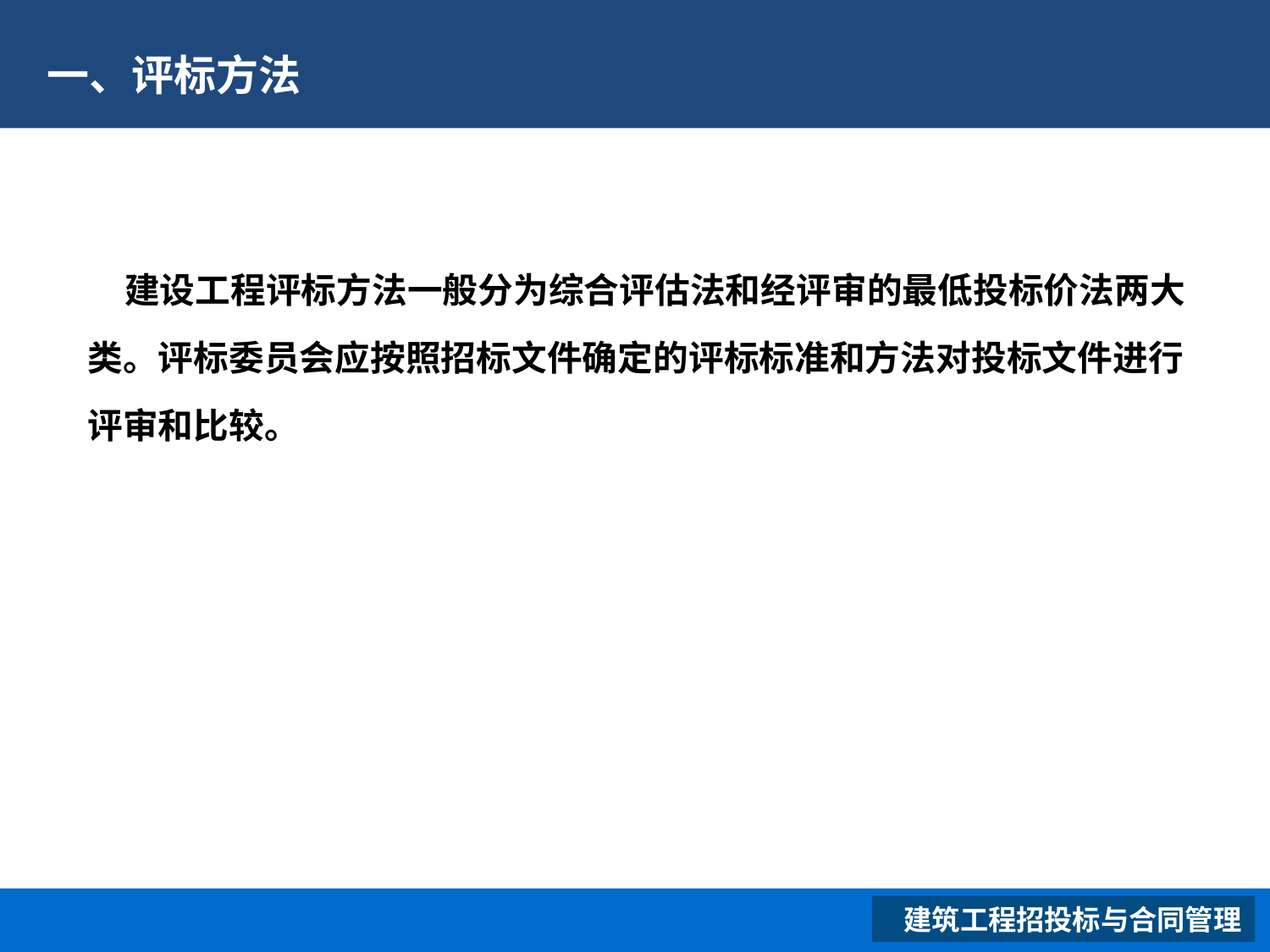

# 一、评标方法
建设工程评标方法一般分为综合评估法和经评审的最低投标价法两大类。评标委员会应按照招标文件确定的评标标准和方法对投标文件进行评审和比较。

  建筑工程招投标与合同管理
XXXXXXXXXXXXXXXXXX